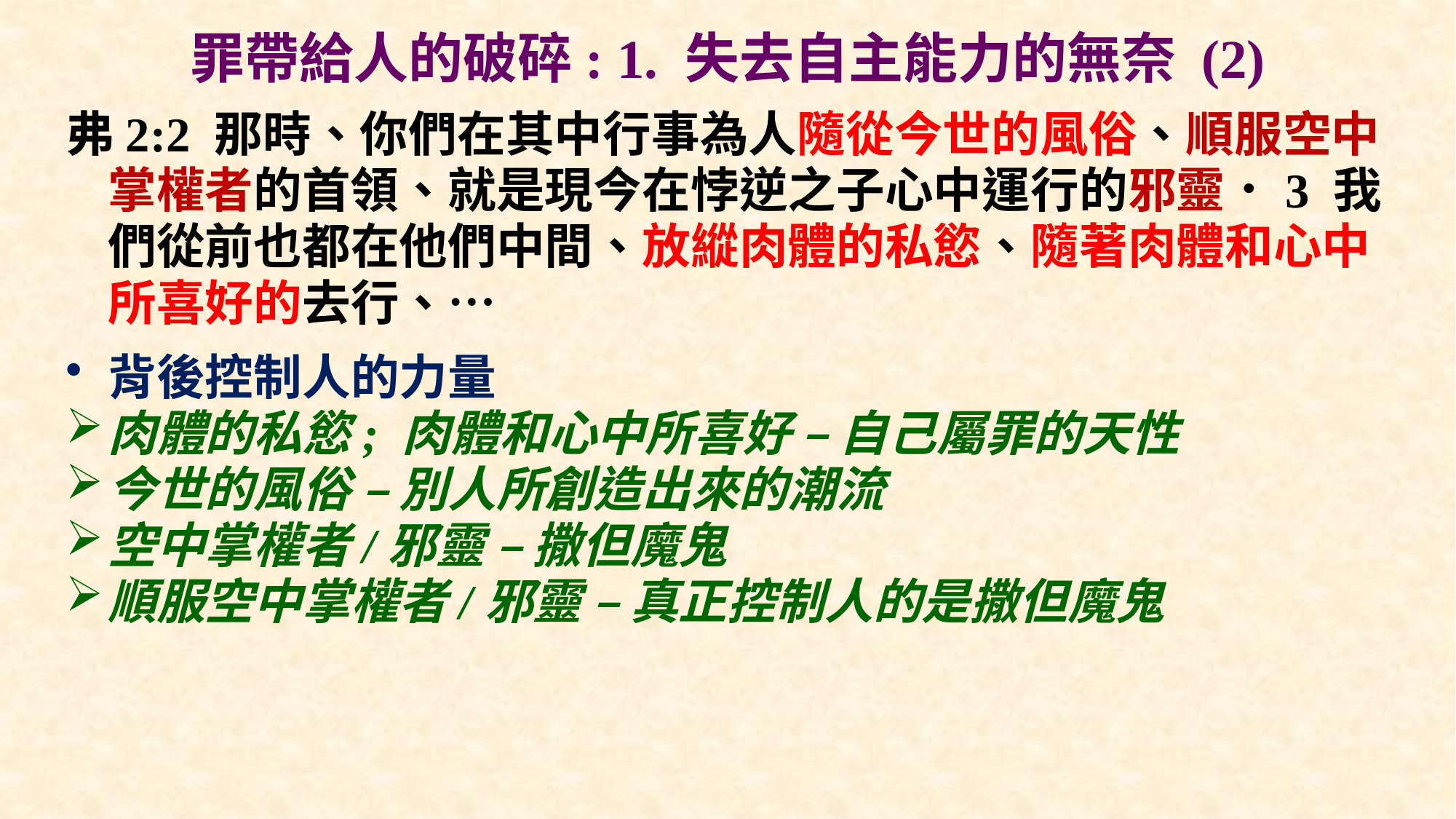

# 罪帶給人的破碎: 1. 失去自主能力的無奈 (2)
弗2:2 那時、你們在其中行事為人隨從今世的風俗、順服空中掌權者的首領、就是現今在悖逆之子心中運行的邪靈．3 我們從前也都在他們中間、放縱肉體的私慾、隨著肉體和心中所喜好的去行、…
背後控制人的力量
肉體的私慾; 肉體和心中所喜好 – 自己屬罪的天性
今世的風俗 – 別人所創造出來的潮流
空中掌權者/邪靈 – 撒但魔鬼
順服空中掌權者/邪靈 – 真正控制人的是撒但魔鬼